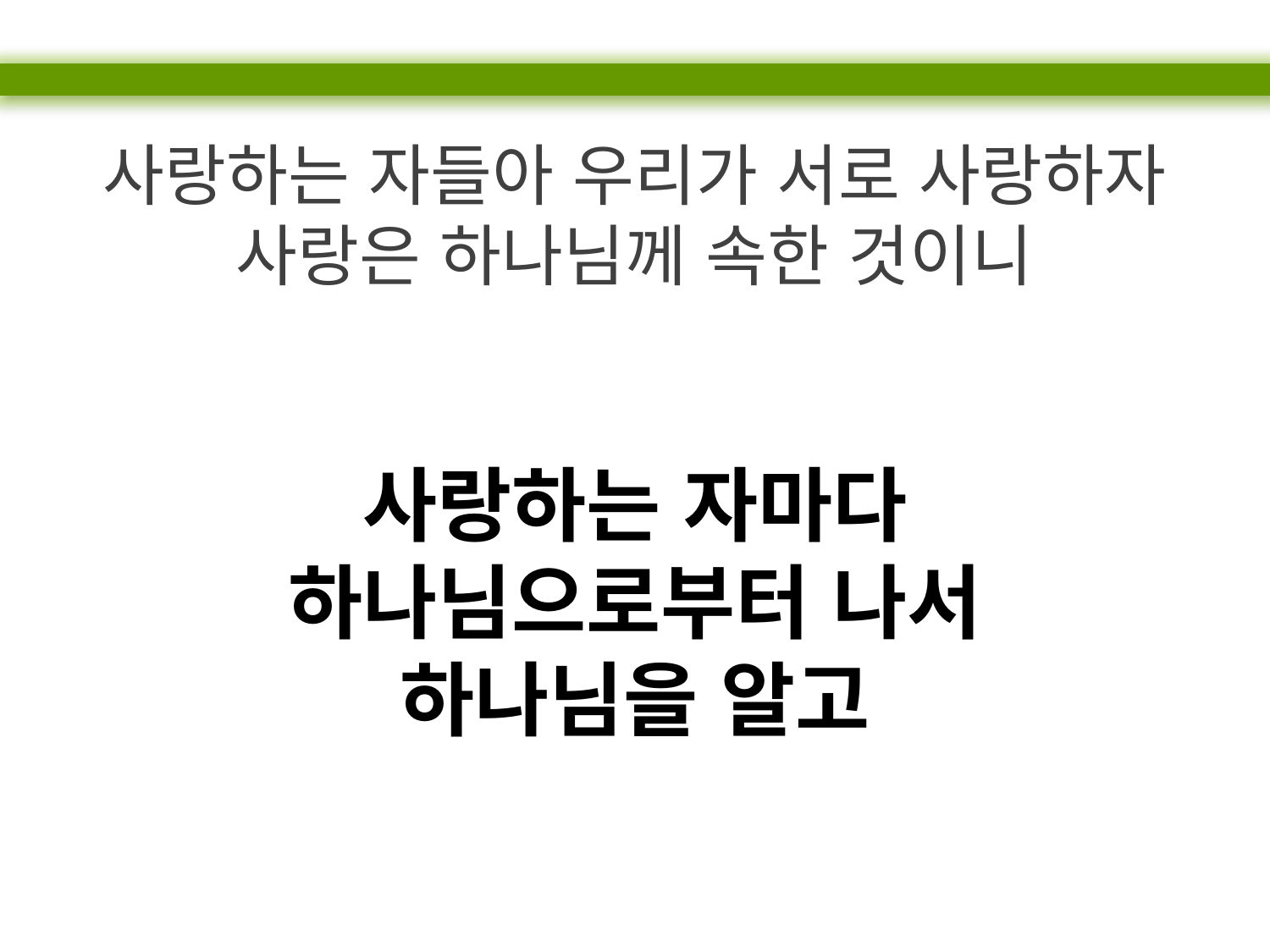

사랑하는 자들아 우리가 서로 사랑하자
사랑은 하나님께 속한 것이니
사랑하는 자마다
하나님으로부터 나서
하나님을 알고